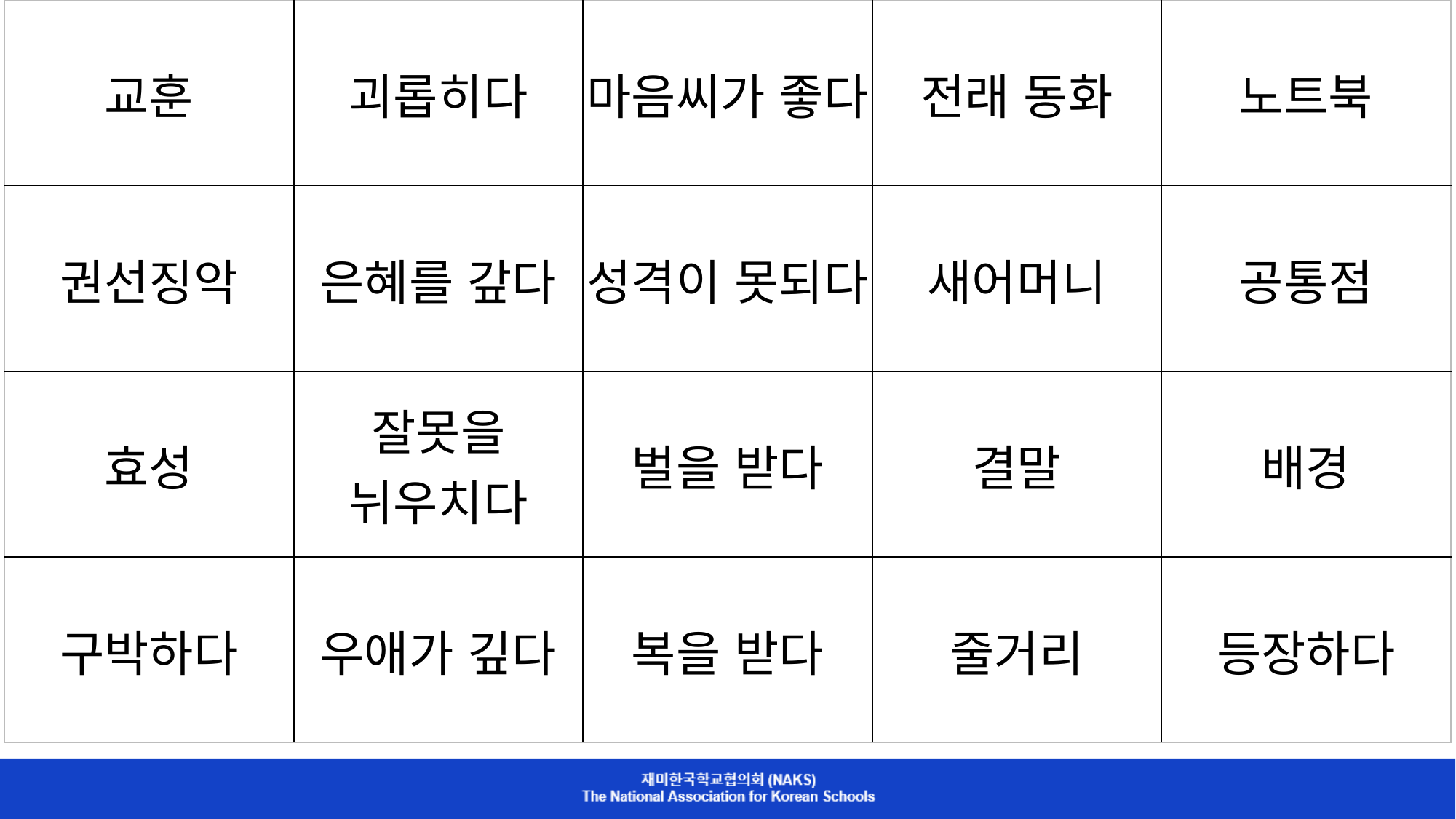

| 교훈 | 괴롭히다 | 마음씨가 좋다 | 전래 동화 | 노트북 |
| --- | --- | --- | --- | --- |
| 권선징악 | 은혜를 갚다 | 성격이 못되다 | 새어머니 | 공통점 |
| 효성 | 잘못을 뉘우치다 | 벌을 받다 | 결말 | 배경 |
| 구박하다 | 우애가 깊다 | 복을 받다 | 줄거리 | 등장하다 |